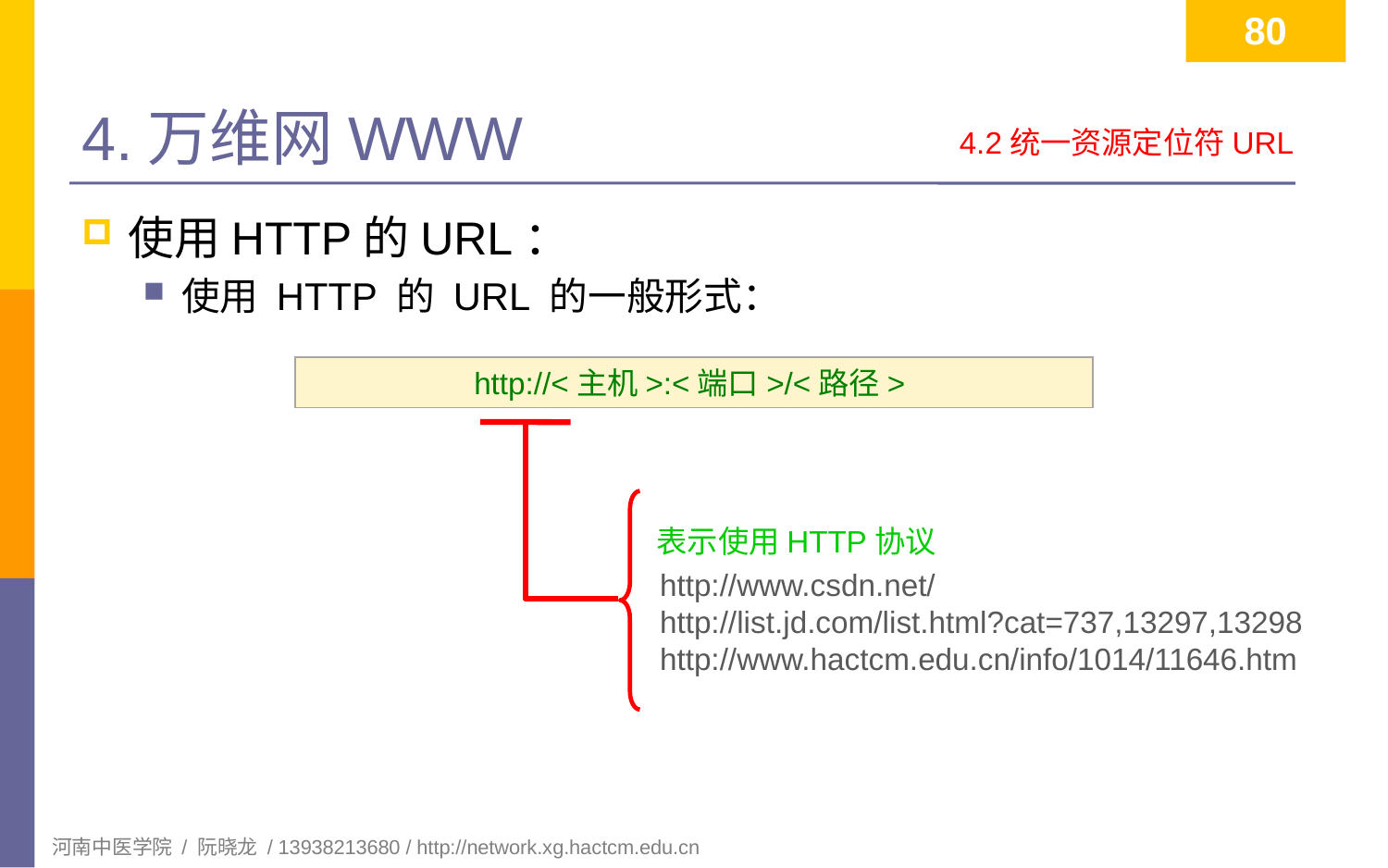

80
# 4.万维网WWW
4.2统一资源定位符URL
使用HTTP的URL：
使用 HTTP 的 URL 的一般形式：
http://<主机>:<端口>/<路径>

表示使用HTTP协议
http://www.csdn.net/
http://list.jd.com/list.html?cat=737,13297,13298
http://www.hactcm.edu.cn/info/1014/11646.htm